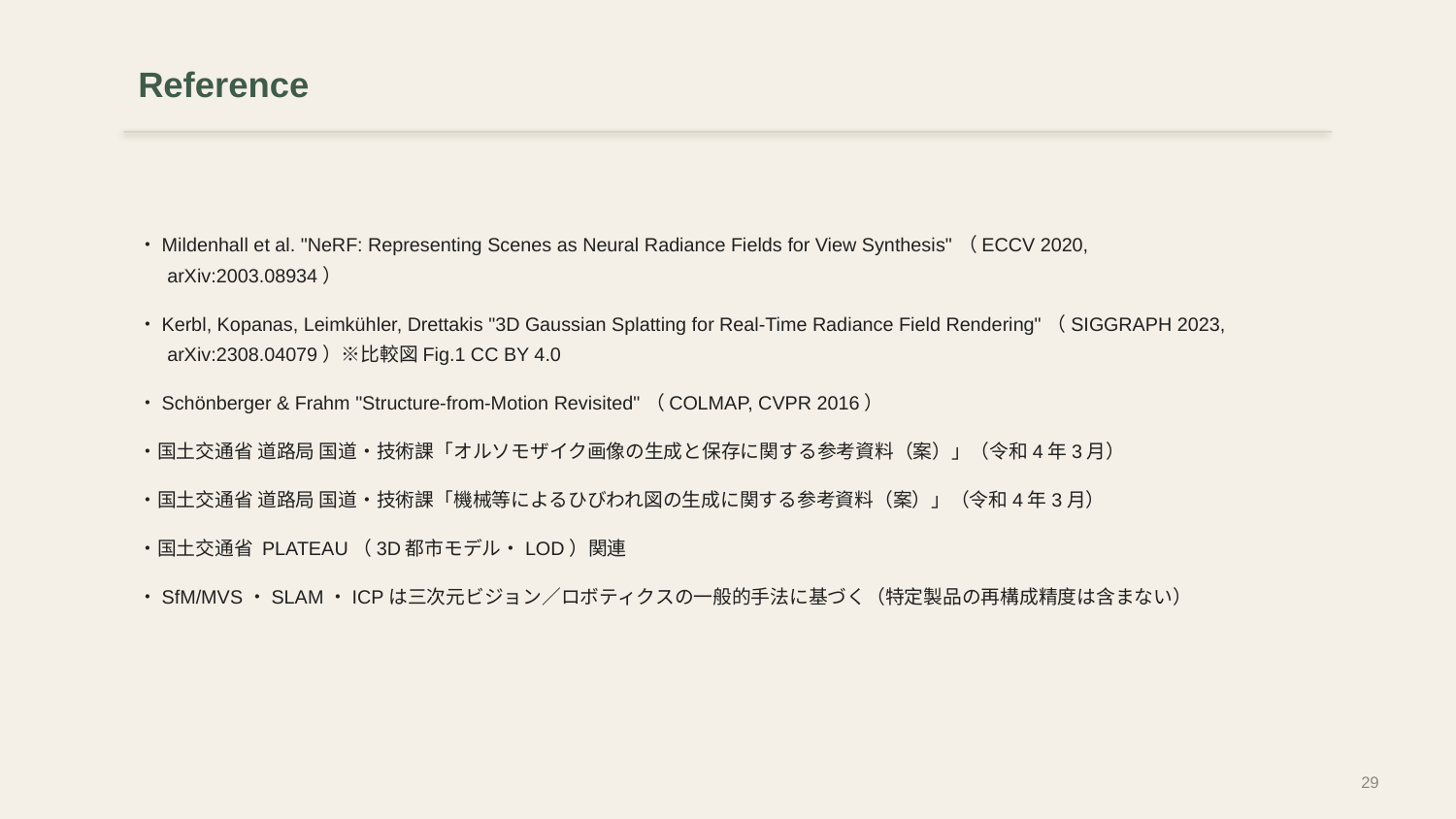

Reference

・Mildenhall et al. "NeRF: Representing Scenes as Neural Radiance Fields for View Synthesis"（ECCV 2020, arXiv:2003.08934）
・Kerbl, Kopanas, Leimkühler, Drettakis "3D Gaussian Splatting for Real-Time Radiance Field Rendering"（SIGGRAPH 2023, arXiv:2308.04079）※比較図Fig.1 CC BY 4.0
・Schönberger & Frahm "Structure-from-Motion Revisited"（COLMAP, CVPR 2016）
・国土交通省 道路局 国道・技術課「オルソモザイク画像の生成と保存に関する参考資料（案）」（令和4年3月）
・国土交通省 道路局 国道・技術課「機械等によるひびわれ図の生成に関する参考資料（案）」（令和4年3月）
・国土交通省 PLATEAU（3D都市モデル・LOD）関連
・SfM/MVS・SLAM・ICPは三次元ビジョン／ロボティクスの一般的手法に基づく（特定製品の再構成精度は含まない）
29